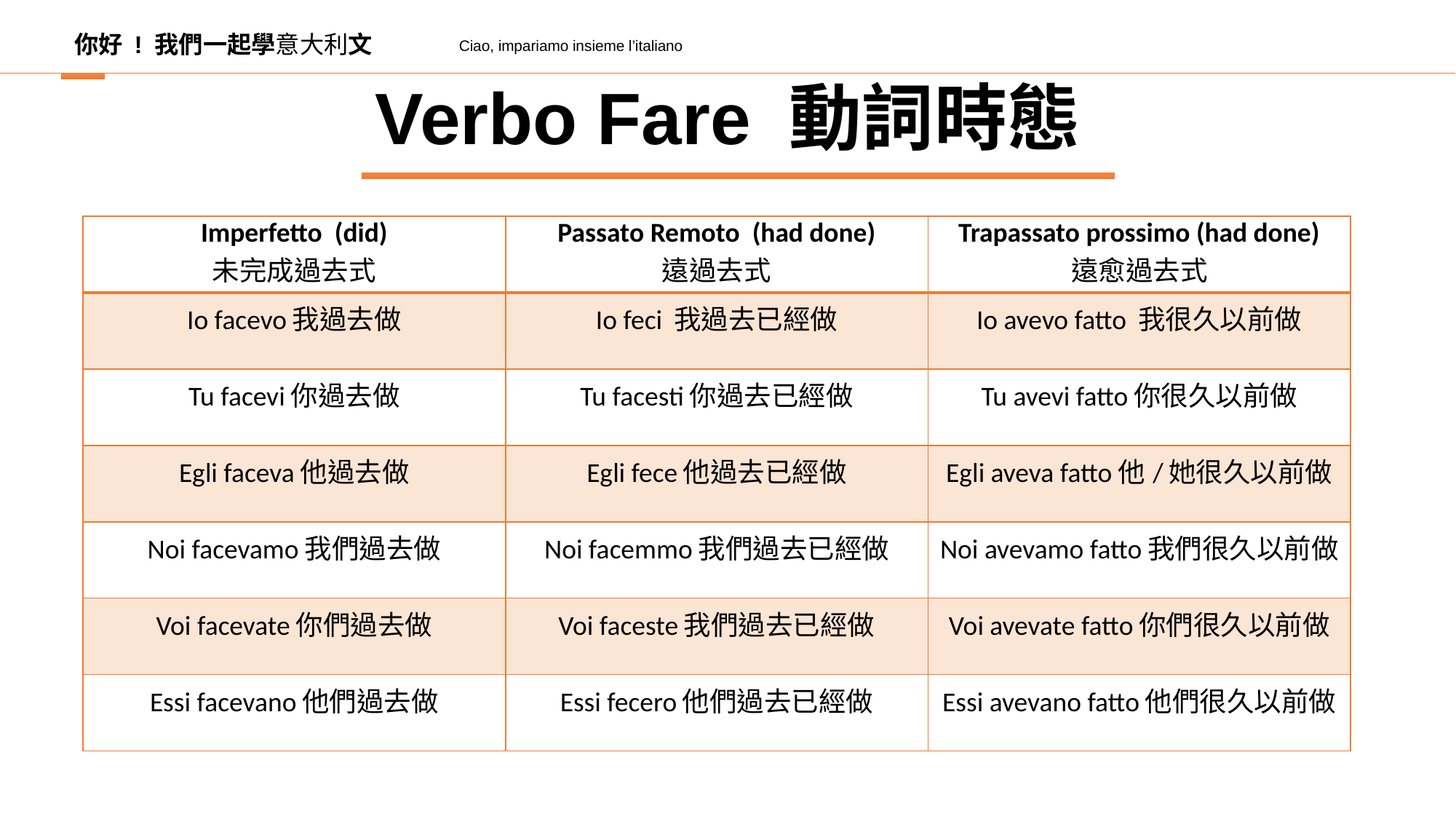

你好 ! 我們一起學意大利文
Ciao, impariamo insieme l’italiano

Verbo Fare 動詞時態

| Imperfetto (did) 未完成過去式 | Passato Remoto (had done) 遠過去式 | Trapassato prossimo (had done) 遠愈過去式 |
| --- | --- | --- |
| Io facevo我過去做 | Io feci 我過去已經做 | Io avevo fatto 我很久以前做 |
| Tu facevi你過去做 | Tu facesti你過去已經做 | Tu avevi fatto你很久以前做 |
| Egli faceva他過去做 | Egli fece他過去已經做 | Egli aveva fatto他/她很久以前做 |
| Noi facevamo我們過去做 | Noi facemmo我們過去已經做 | Noi avevamo fatto我們很久以前做 |
| Voi facevate你們過去做 | Voi faceste我們過去已經做 | Voi avevate fatto你們很久以前做 |
| Essi facevano他們過去做 | Essi fecero他們過去已經做 | Essi avevano fatto他們很久以前做 |